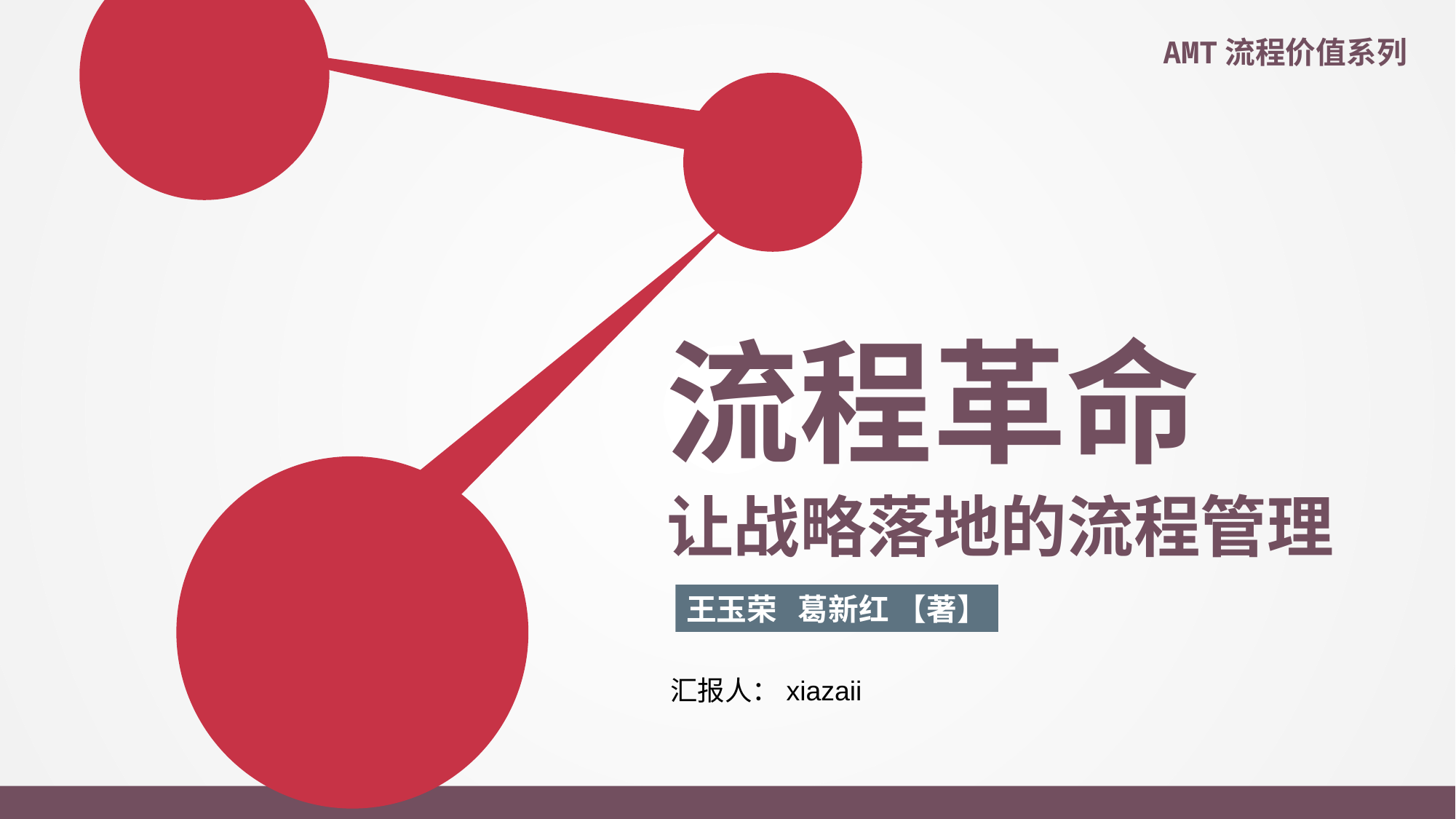

AMT流程价值系列
流程革命
让战略落地的流程管理
王玉荣   葛新红 【著】
汇报人：xiazaii